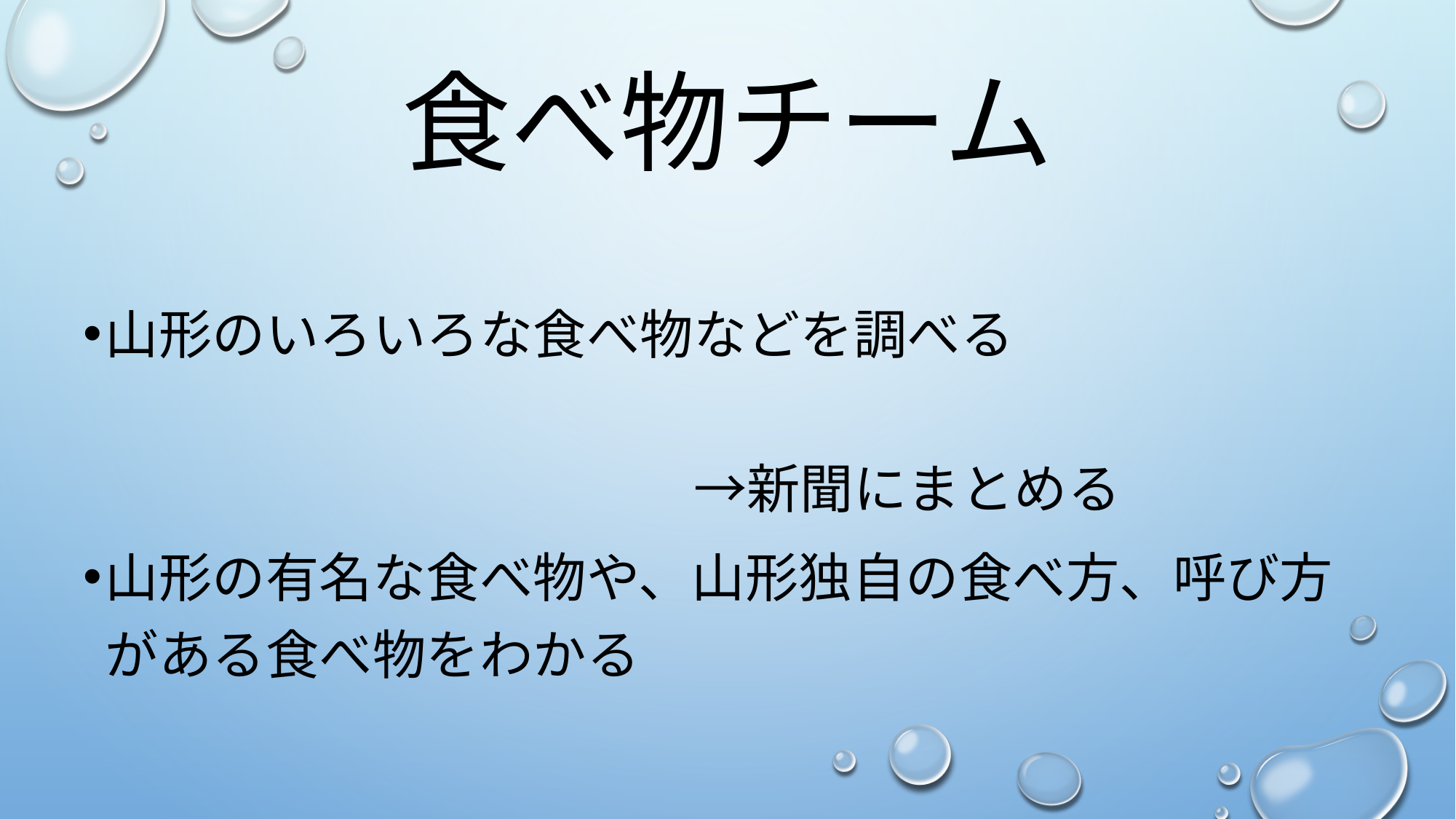

# 食べ物チーム
山形のいろいろな食べ物などを調べる　　　　　　　　　　　　　　　　　　　　　　　　　　　　　　　　　　　　　　→新聞にまとめる
山形の有名な食べ物や、山形独自の食べ方、呼び方がある食べ物をわかる